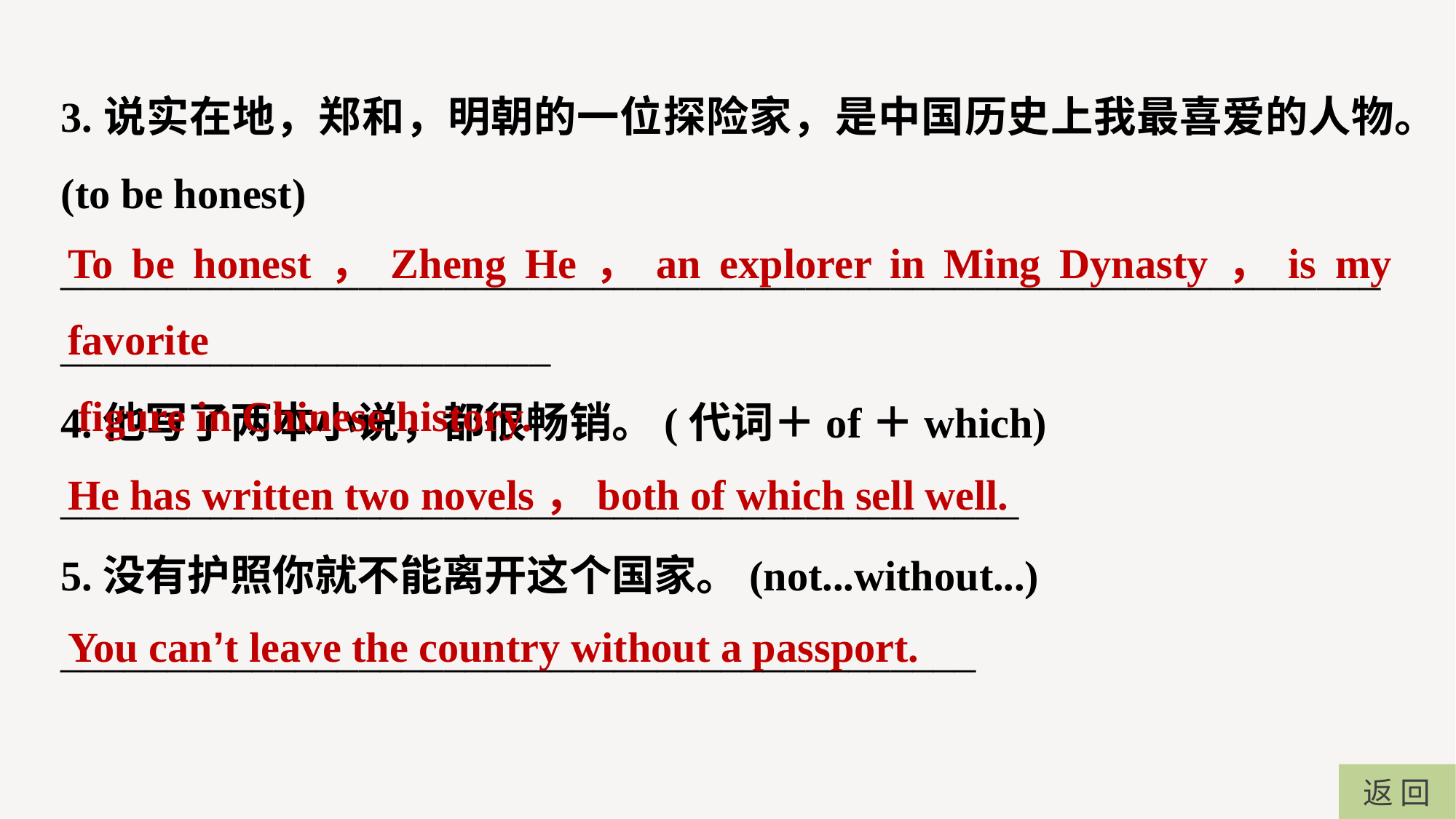

3.说实在地，郑和，明朝的一位探险家，是中国历史上我最喜爱的人物。(to be honest)
_____________________________________________________________________________________
4.他写了两本小说，都很畅销。(代词＋of＋which)
_____________________________________________
5.没有护照你就不能离开这个国家。(not...without...)
___________________________________________
To be honest，Zheng He，an explorer in Ming Dynasty，is my favorite
 figure in Chinese history.
He has written two novels，both of which sell well.
You can’t leave the country without a passport.
返 回